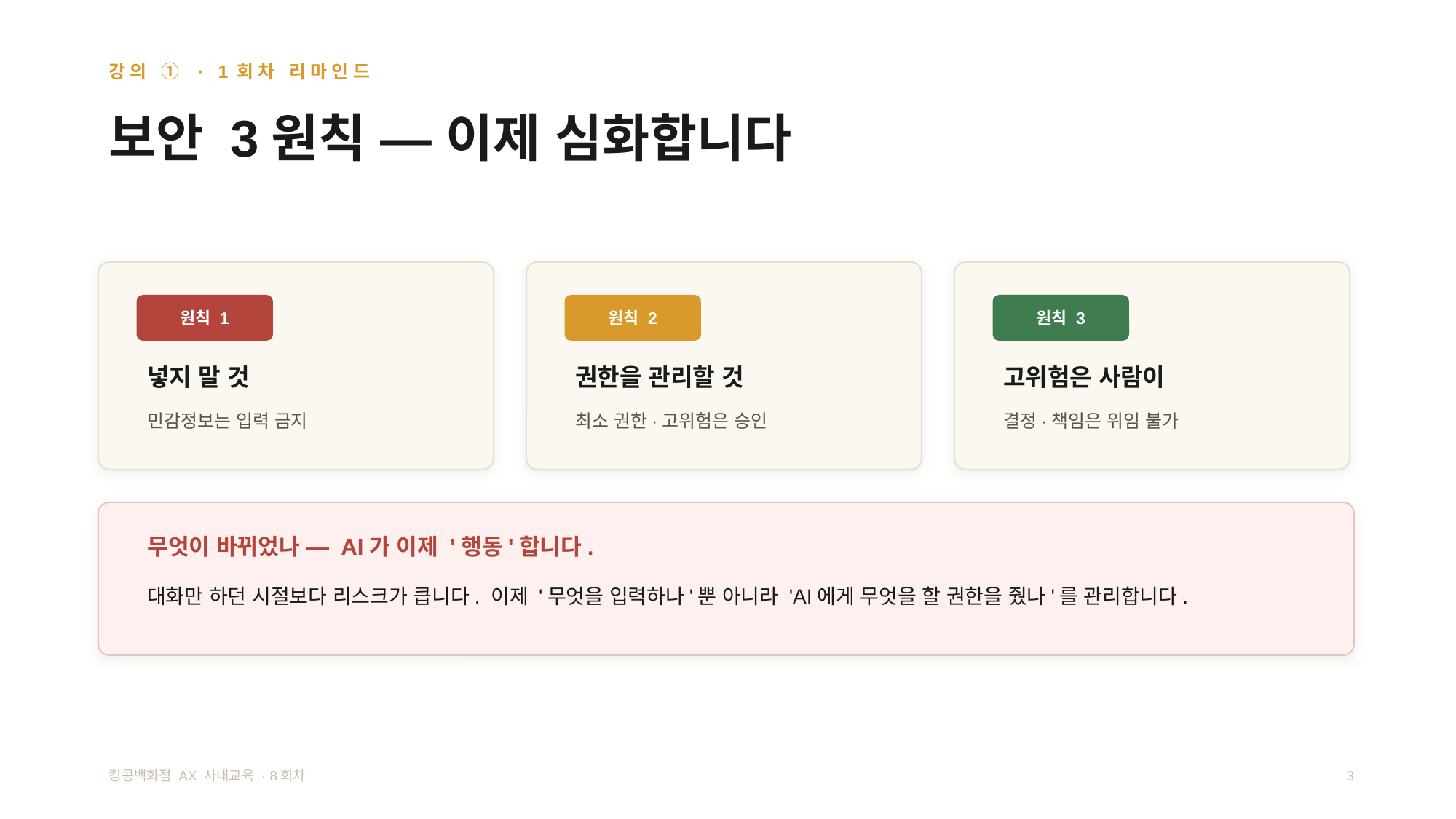

강의 ① · 1회차 리마인드
보안 3원칙 — 이제 심화합니다

원칙 1

원칙 2

원칙 3
넣지 말 것
권한을 관리할 것
고위험은 사람이
민감정보는 입력 금지
최소 권한·고위험은 승인
결정·책임은 위임 불가

무엇이 바뀌었나 — AI가 이제 '행동'합니다.
대화만 하던 시절보다 리스크가 큽니다. 이제 '무엇을 입력하나'뿐 아니라 'AI에게 무엇을 할 권한을 줬나'를 관리합니다.
킹콩백화점 AX 사내교육 · 8회차
3